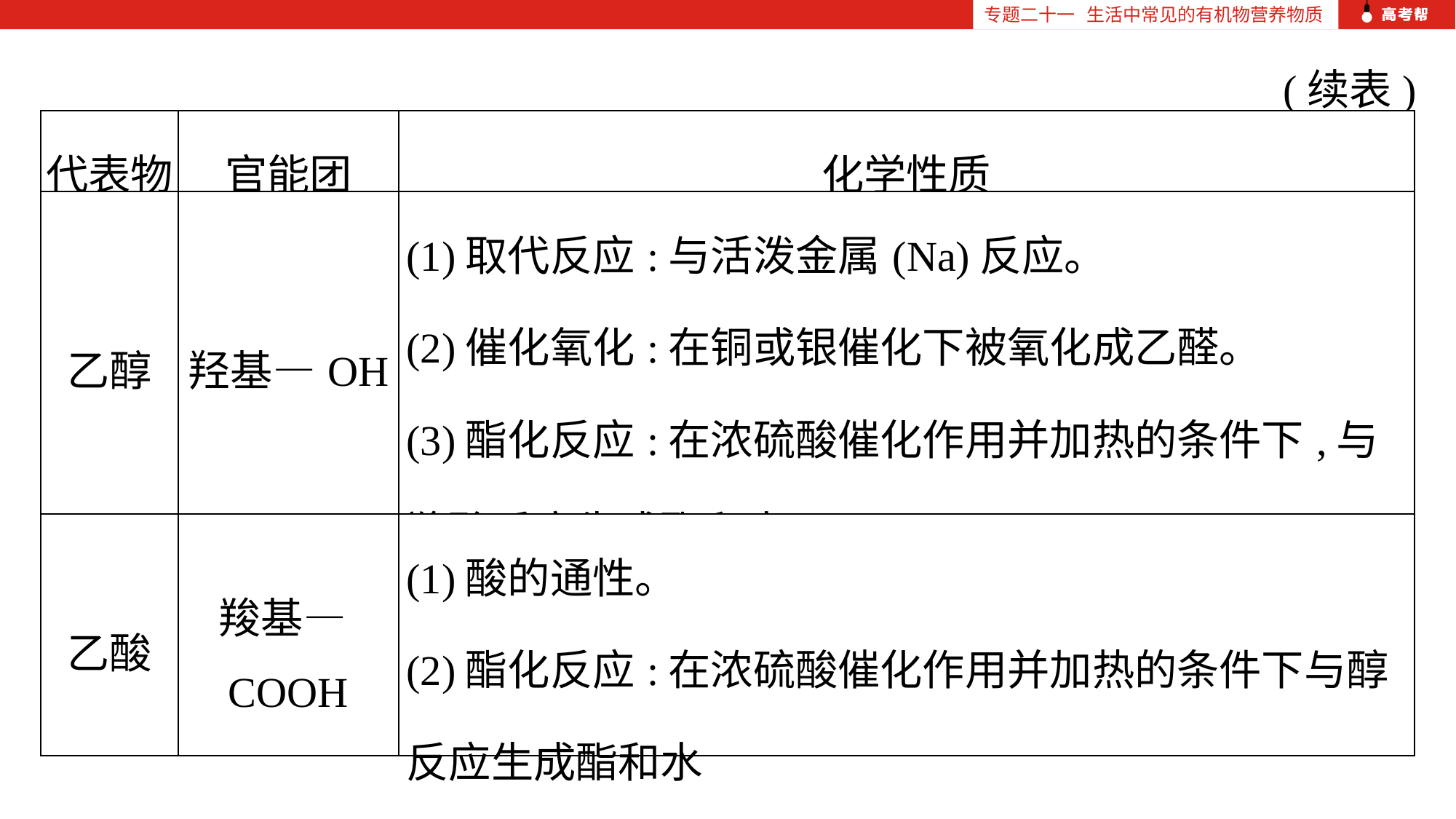

专题二十一   生活中常见的有机物营养物质
(续表)
| 代表物 | 官能团 | 化学性质 |
| --- | --- | --- |
| 乙醇 | 羟基—OH | (1)取代反应:与活泼金属(Na)反应。 (2)催化氧化:在铜或银催化下被氧化成乙醛。 (3)酯化反应:在浓硫酸催化作用并加热的条件下,与羧酸反应生成酯和水 |
| 乙酸 | 羧基—COOH | (1)酸的通性。 (2)酯化反应:在浓硫酸催化作用并加热的条件下与醇反应生成酯和水 |